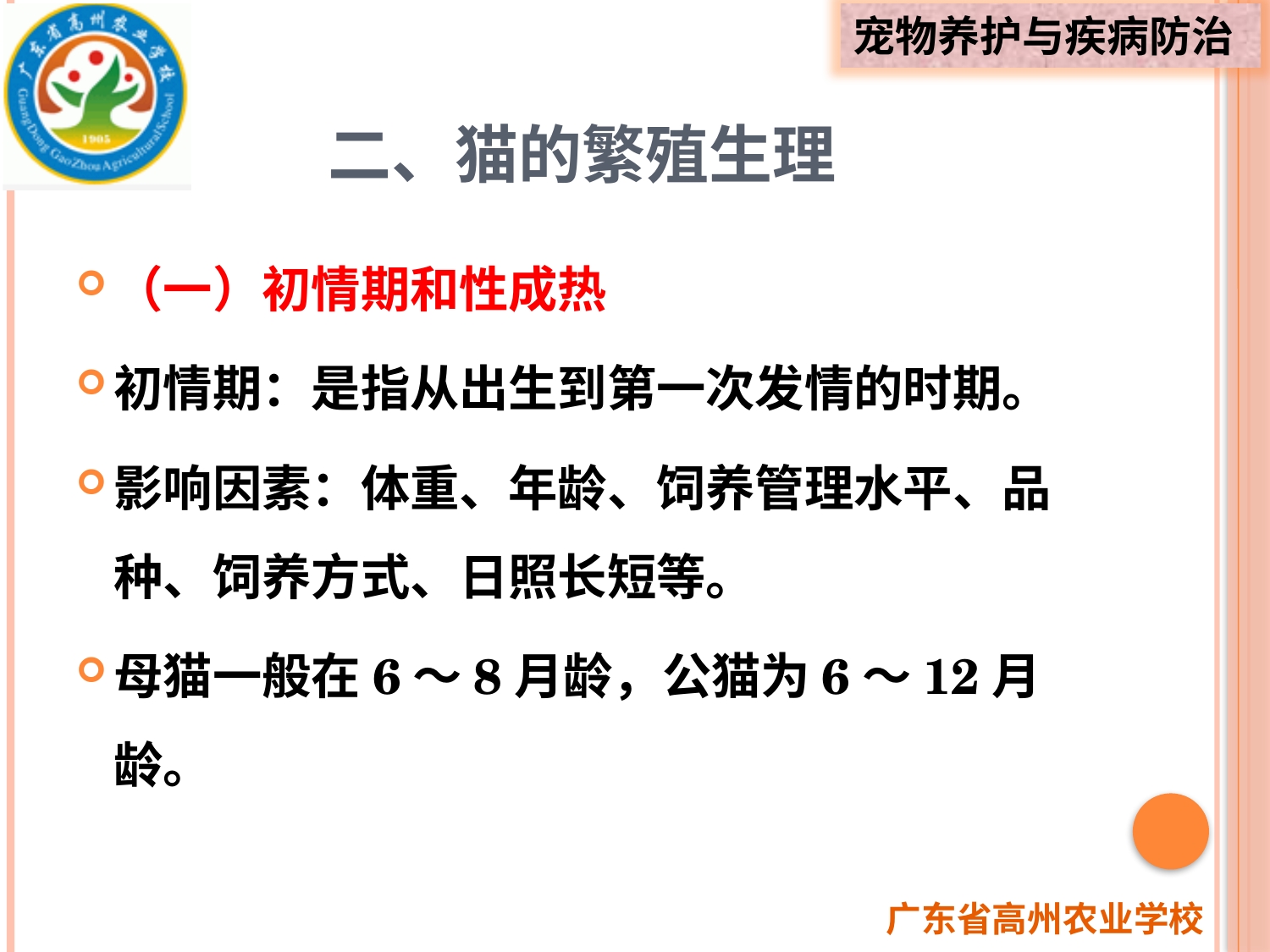

# 二、猫的繁殖生理
（一）初情期和性成热
初情期：是指从出生到第一次发情的时期。
影响因素：体重、年龄、饲养管理水平、品种、饲养方式、日照长短等。
母猫一般在6～8月龄，公猫为6～12月龄。